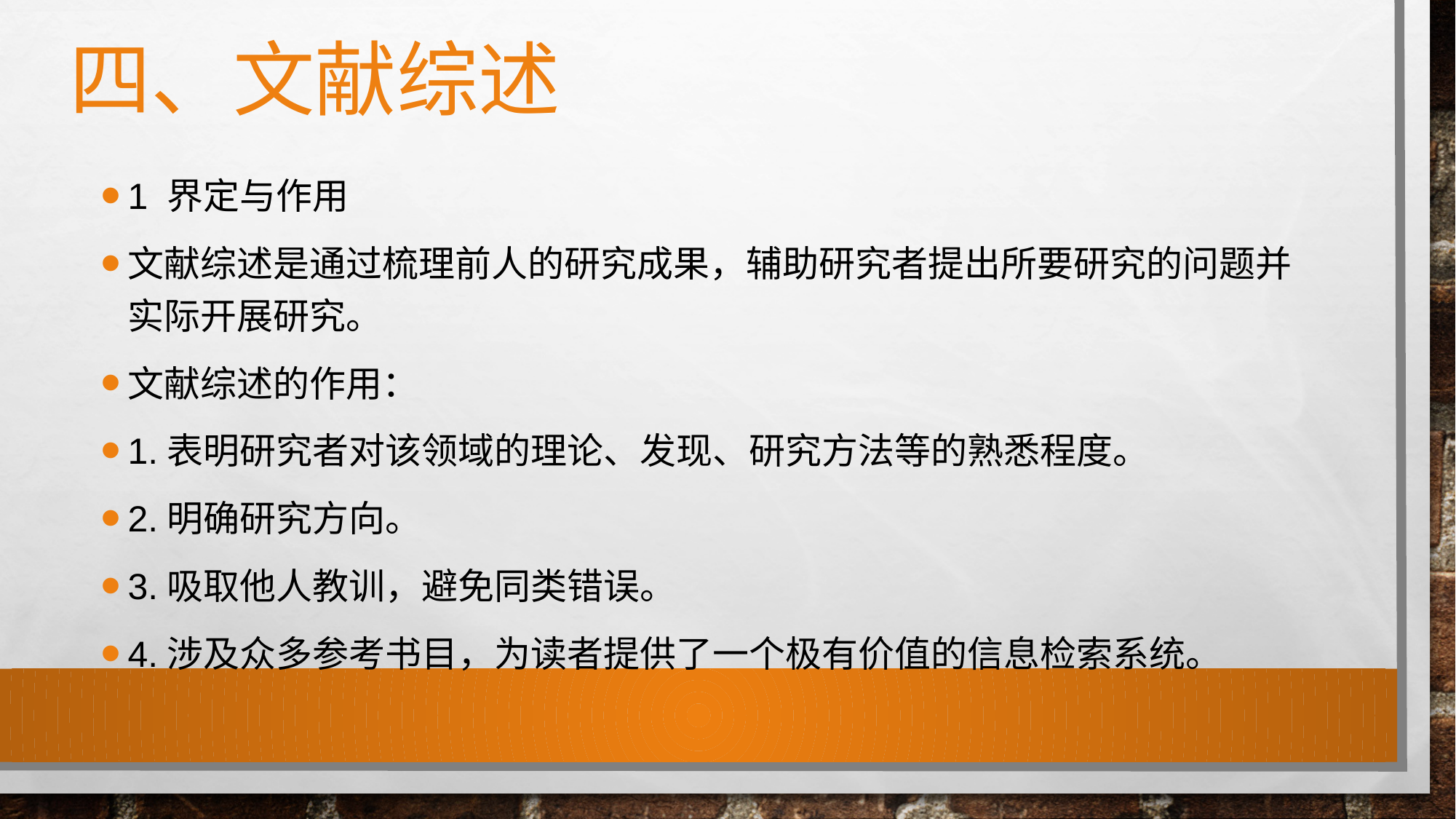

# 四、文献综述
1 界定与作用
文献综述是通过梳理前人的研究成果，辅助研究者提出所要研究的问题并实际开展研究。
文献综述的作用：
1.表明研究者对该领域的理论、发现、研究方法等的熟悉程度。
2.明确研究方向。
3.吸取他人教训，避免同类错误。
4.涉及众多参考书目，为读者提供了一个极有价值的信息检索系统。